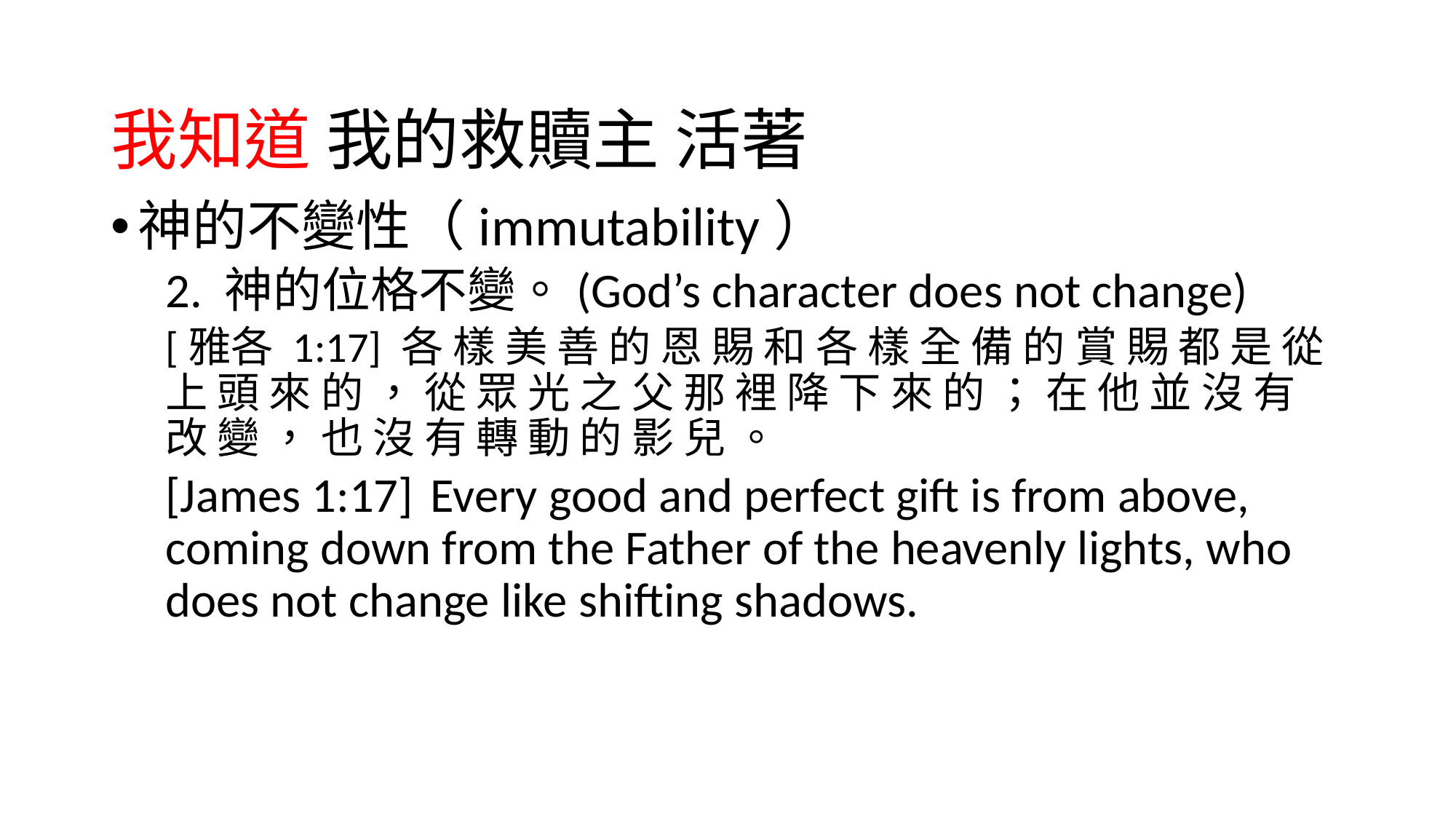

# 我知道 我的救贖主 活著
神的不變性（immutability）
2. 神的位格不變。(God’s character does not change)
[雅各 1:17] 各 樣 美 善 的 恩 賜 和 各 樣 全 備 的 賞 賜 都 是 從 上 頭 來 的 ， 從 眾 光 之 父 那 裡 降 下 來 的 ； 在 他 並 沒 有 改 變 ， 也 沒 有 轉 動 的 影 兒 。
[James 1:17]  Every good and perfect gift is from above, coming down from the Father of the heavenly lights, who does not change like shifting shadows.